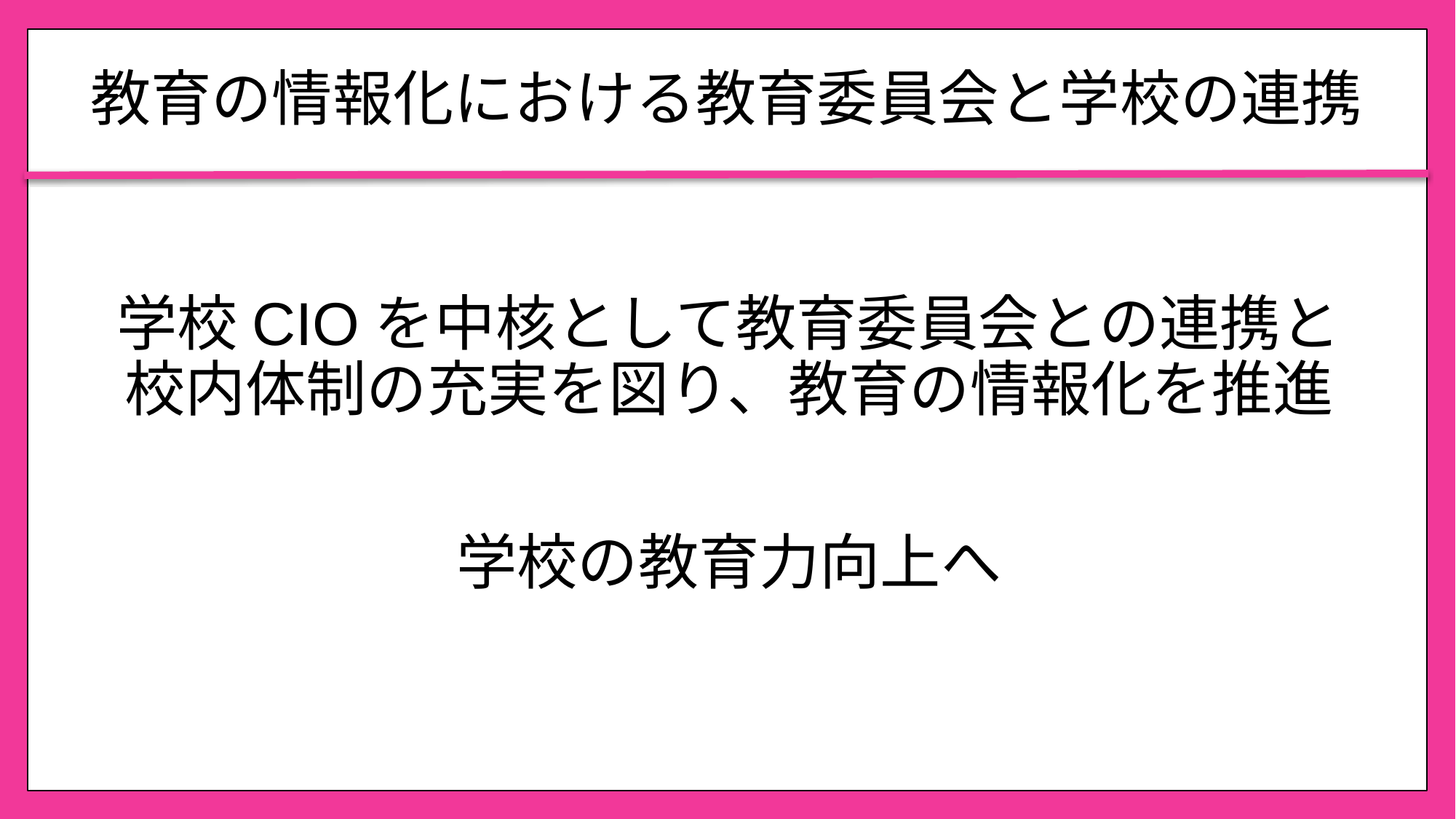

# 教育の情報化における教育委員会と学校の連携
学校CIOを中核として教育委員会との連携と校内体制の充実を図り、教育の情報化を推進

学校の教育力向上へ